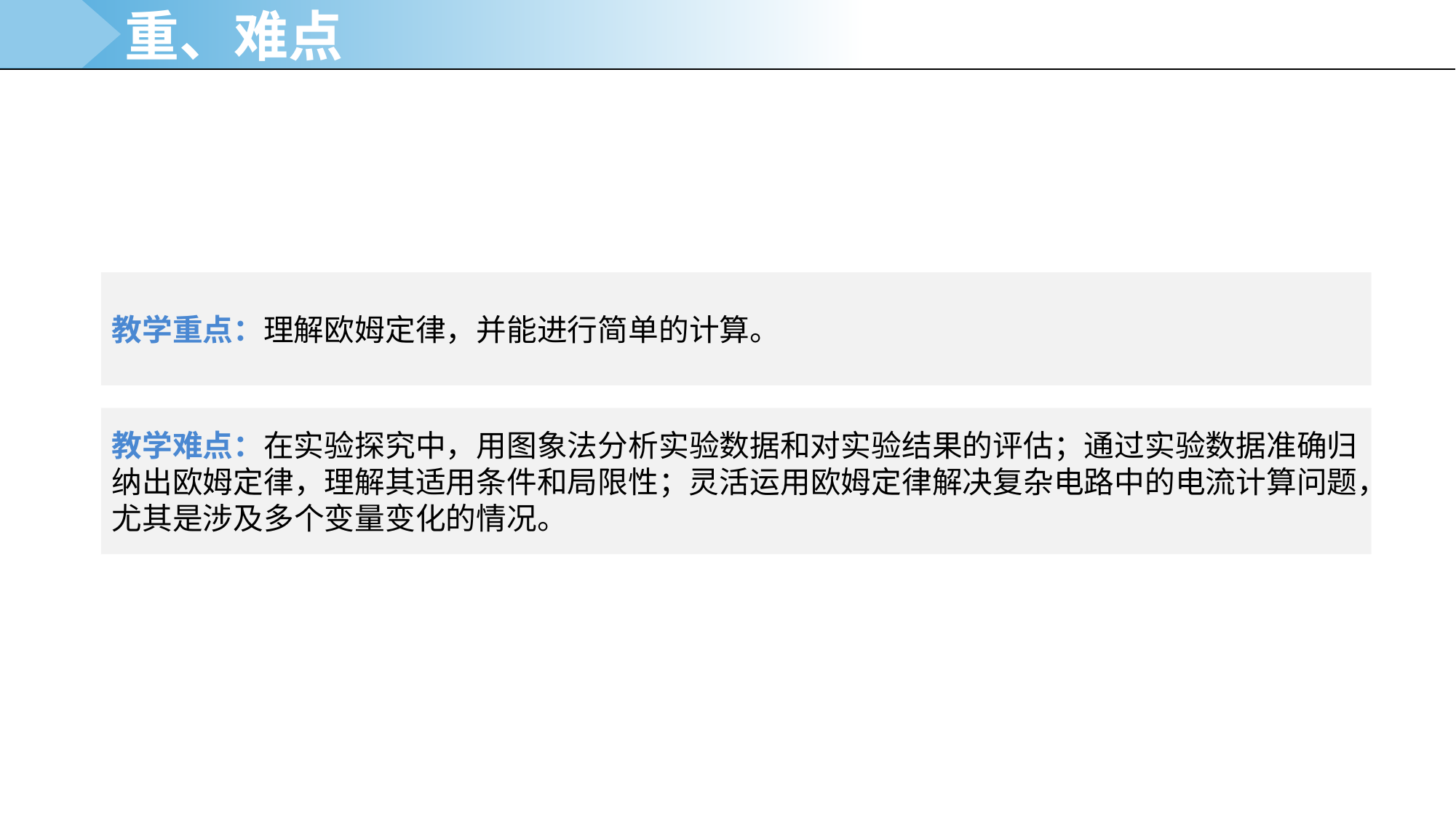

重、难点

教学重点：理解欧姆定律，并能进行简单的计算。
教学难点：在实验探究中，用图象法分析实验数据和对实验结果的评估；通过实验数据准确归纳出欧姆定律，理解其适用条件和局限性；灵活运用欧姆定律解决复杂电路中的电流计算问题，尤其是涉及多个变量变化的情况。